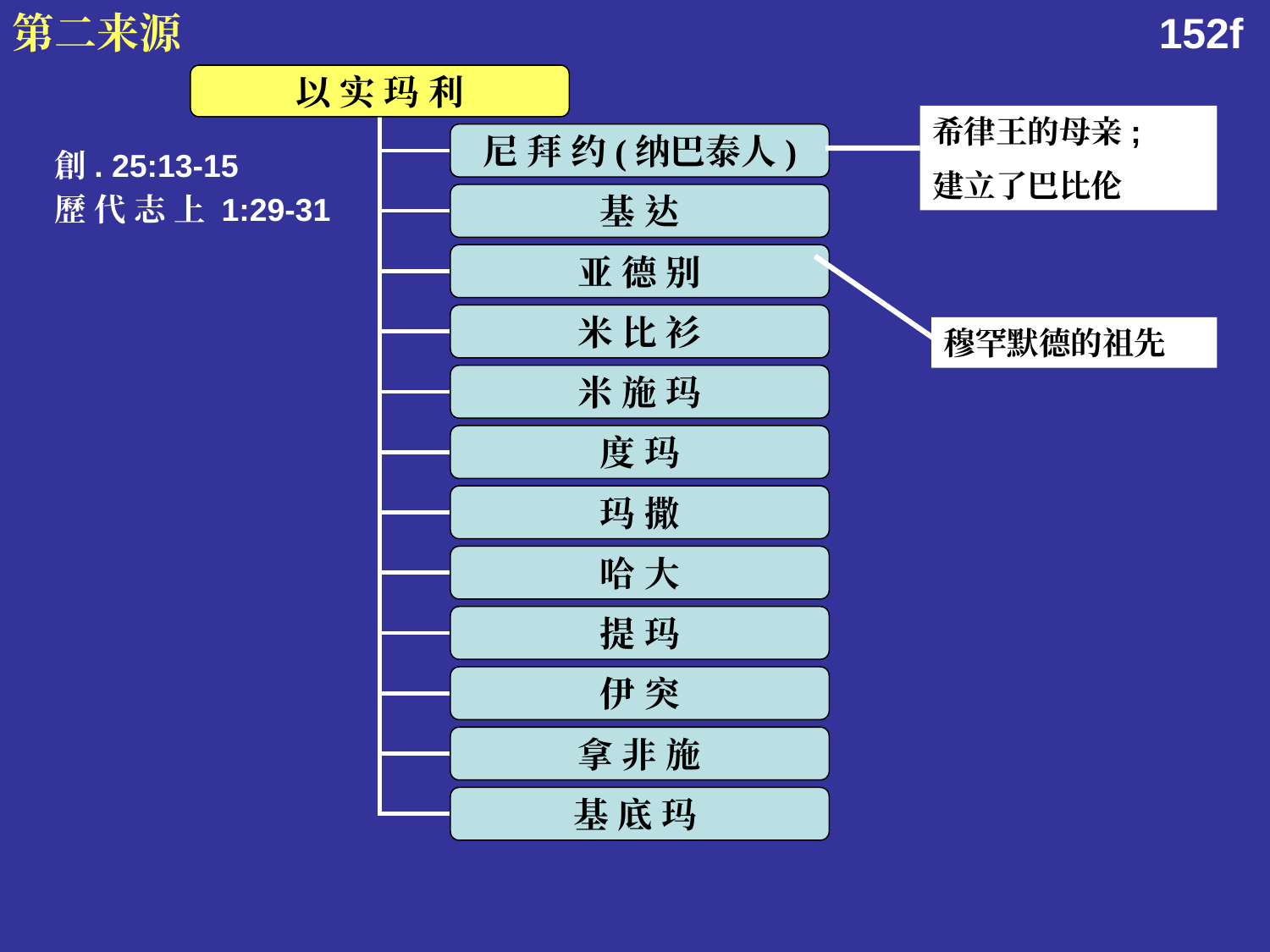

第二来源
152f

以 实 玛 利
尼 拜 约(纳巴泰人)
基 达
亚 德 别
米 比 衫
米 施 玛
度 玛
玛 撒
哈 大
提 玛
伊 突
拿 非 施
基 底 玛
希律王的母亲;
建立了巴比伦

創. 25:13-15
歷 代 志 上 1:29-31

穆罕默德的祖先